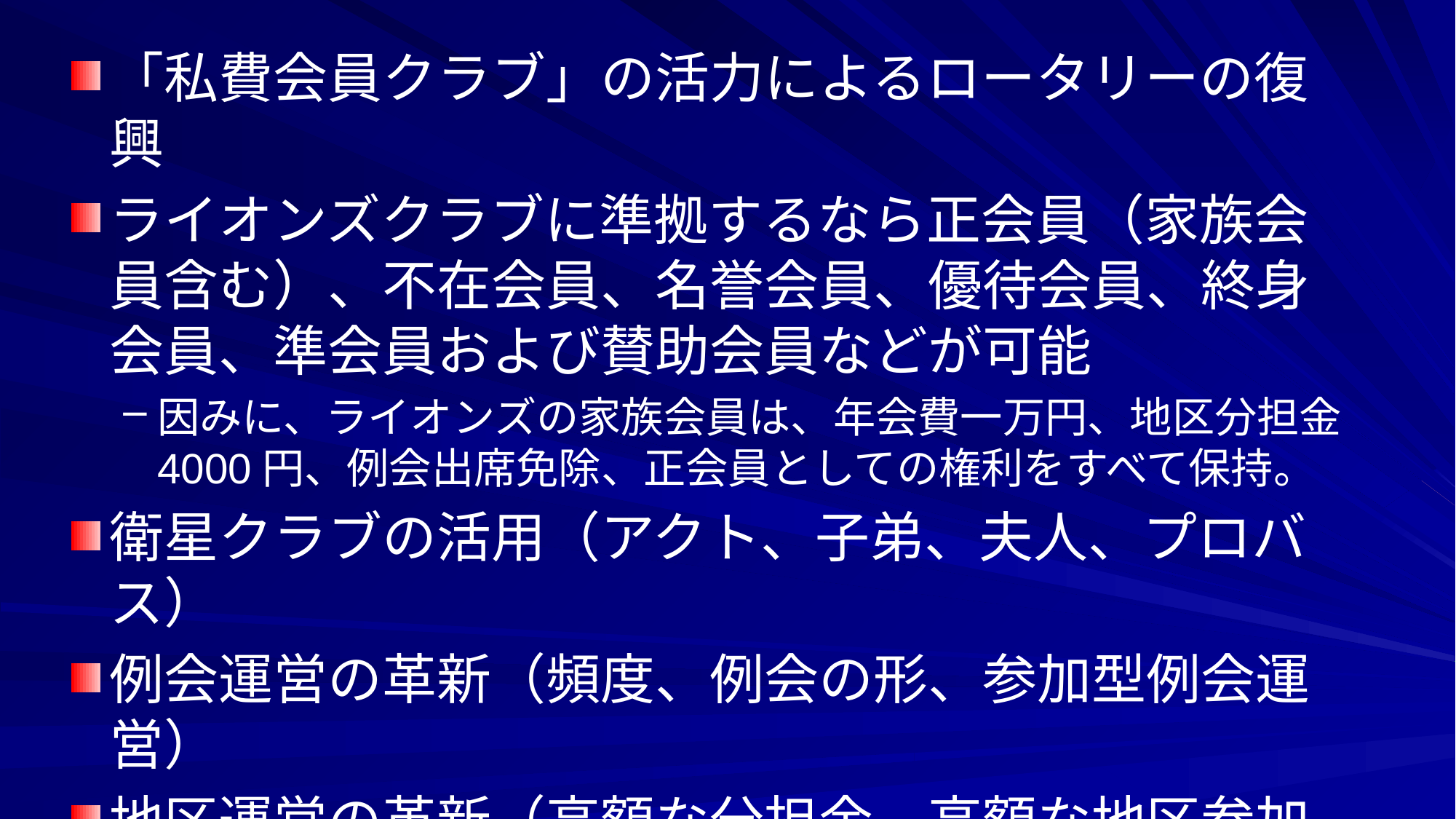

#
「私費会員クラブ」の活力によるロータリーの復興
ライオンズクラブに準拠するなら正会員（家族会員含む）、不在会員、名誉会員、優待会員、終身会員、準会員および賛助会員などが可能
因みに、ライオンズの家族会員は、年会費一万円、地区分担金4000円、例会出席免除、正会員としての権利をすべて保持。
衛星クラブの活用（アクト、子弟、夫人、プロバス）
例会運営の革新（頻度、例会の形、参加型例会運営）
地区運営の革新（高額な分担金、高額な地区参加費用）